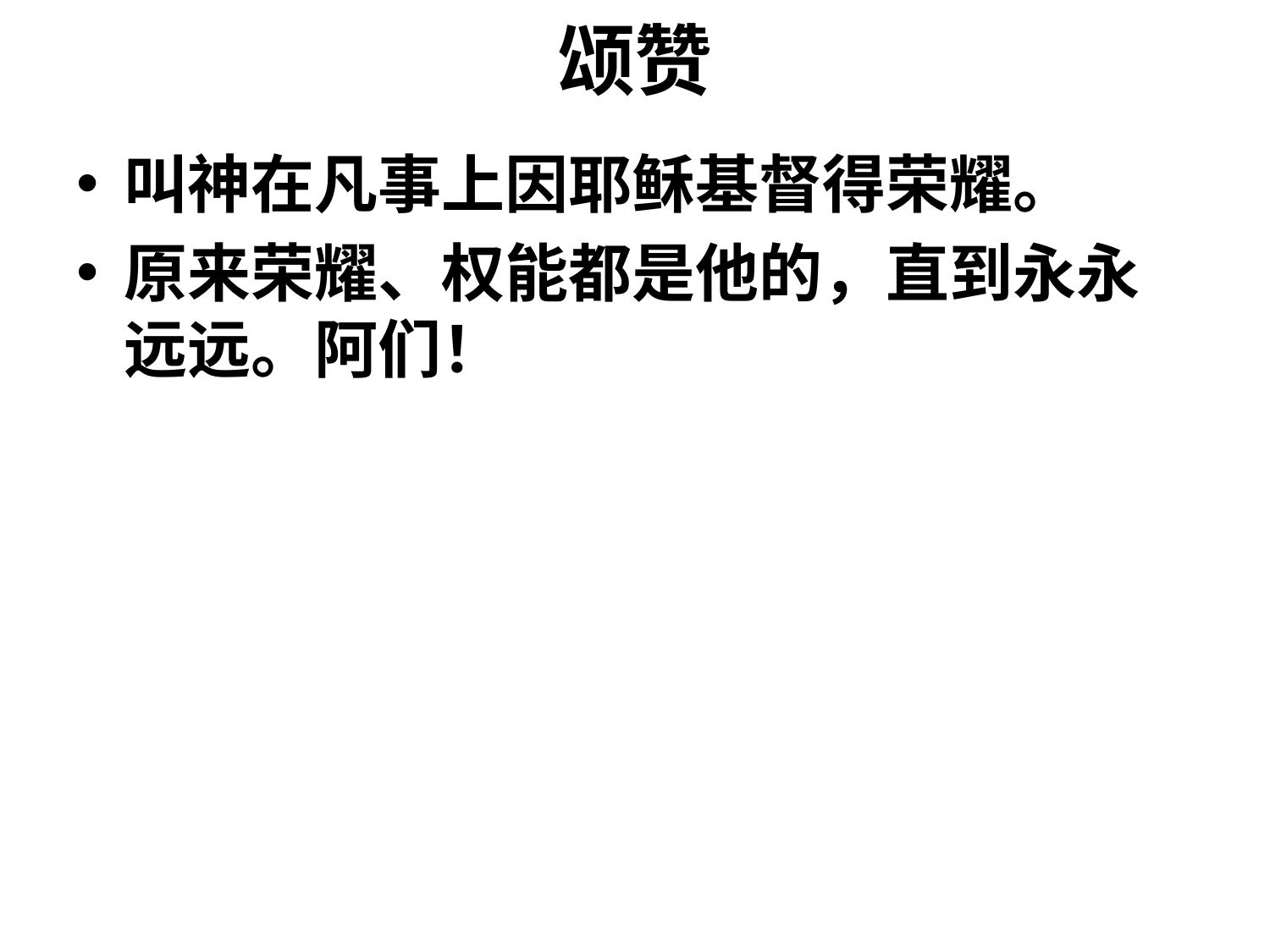

# 颂赞
叫神在凡事上因耶稣基督得荣耀。
原来荣耀、权能都是他的，直到永永远远。阿们！